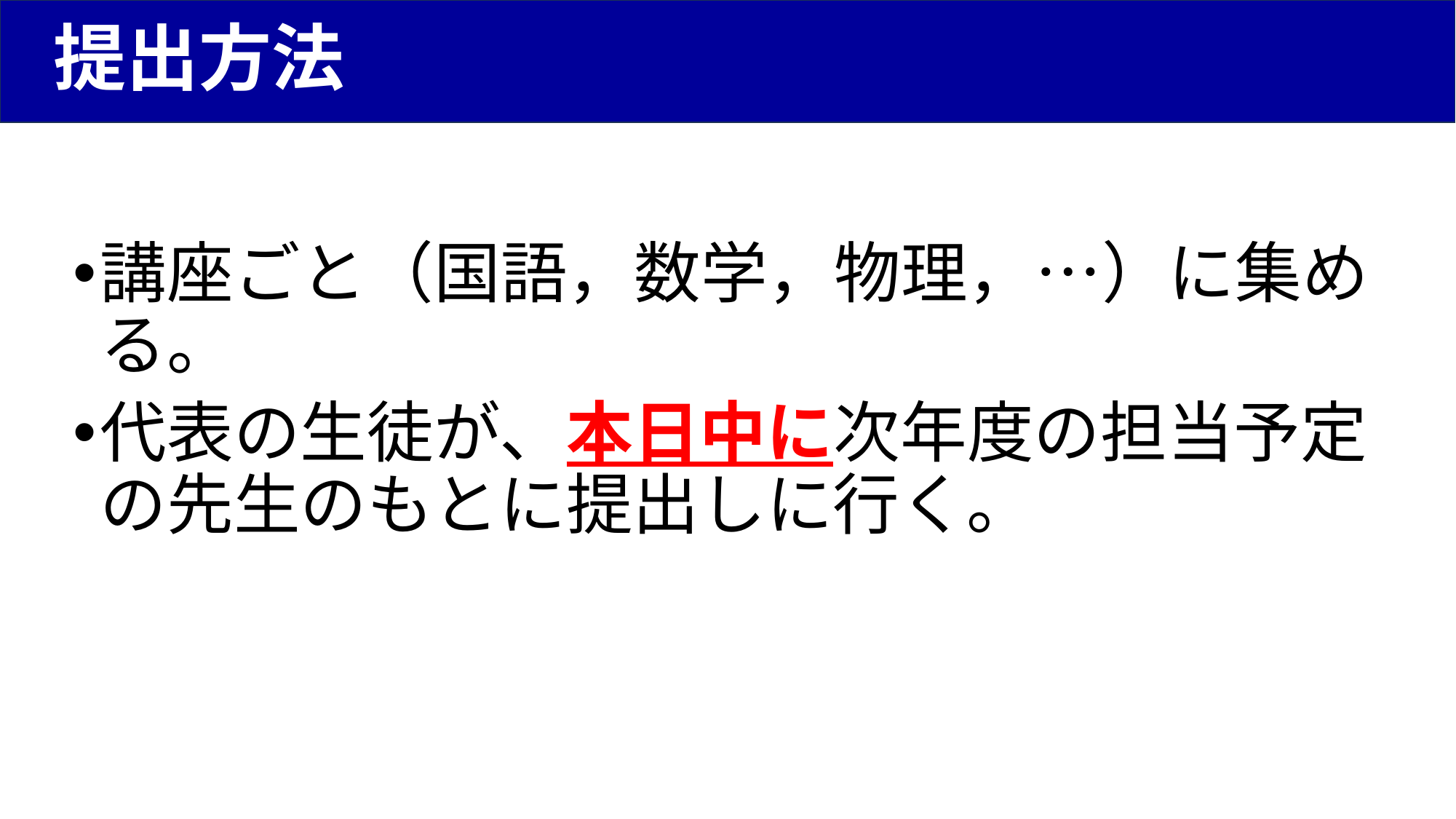

提出方法
講座ごと（国語，数学，物理，…）に集める。
代表の生徒が、本日中に次年度の担当予定の先生のもとに提出しに行く。